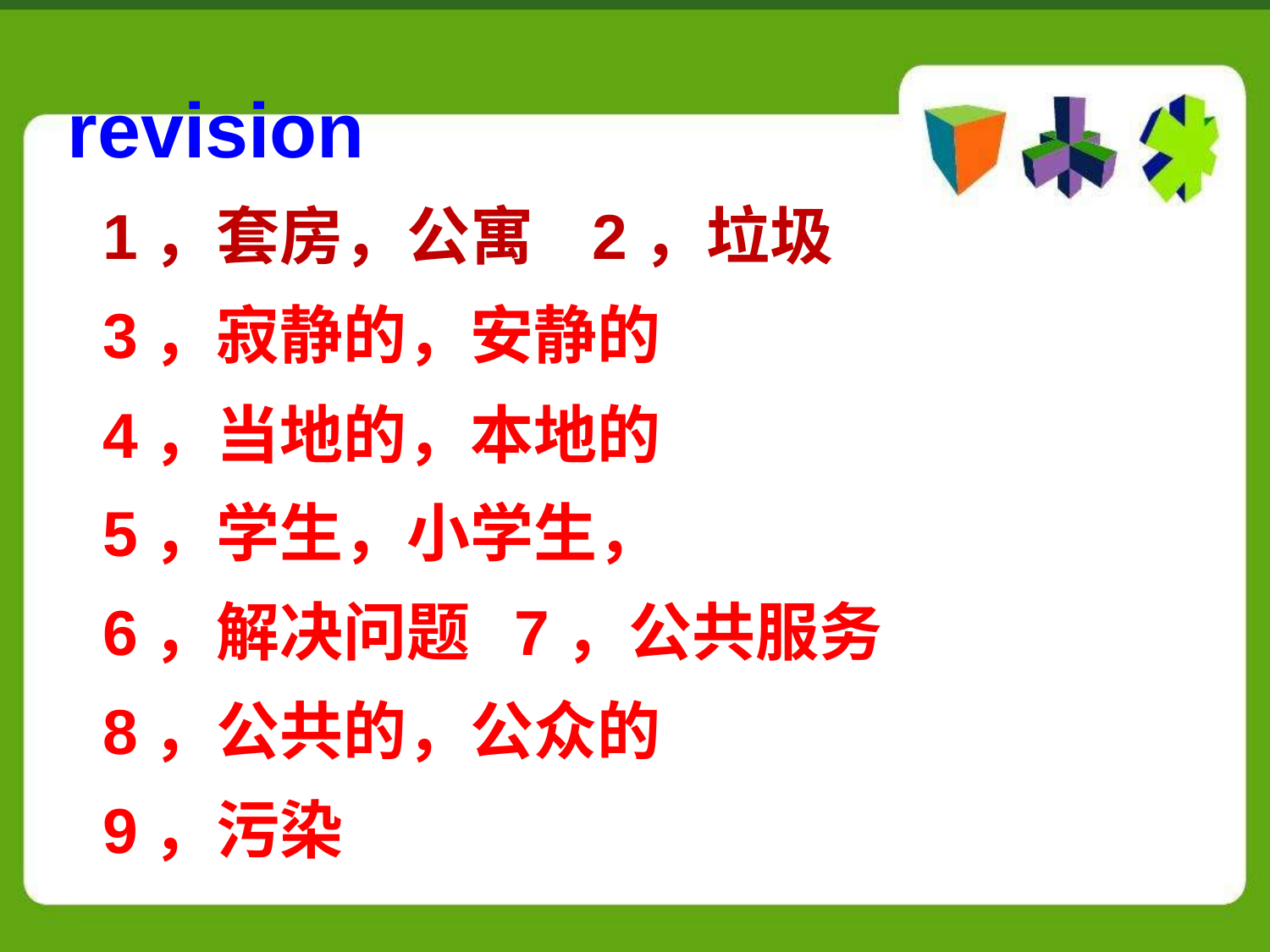

revision
  1，套房，公寓   2，垃圾
  3，寂静的，安静的
  4，当地的，本地的
  5，学生，小学生，
  6，解决问题  7，公共服务
  8，公共的，公众的
  9，污染